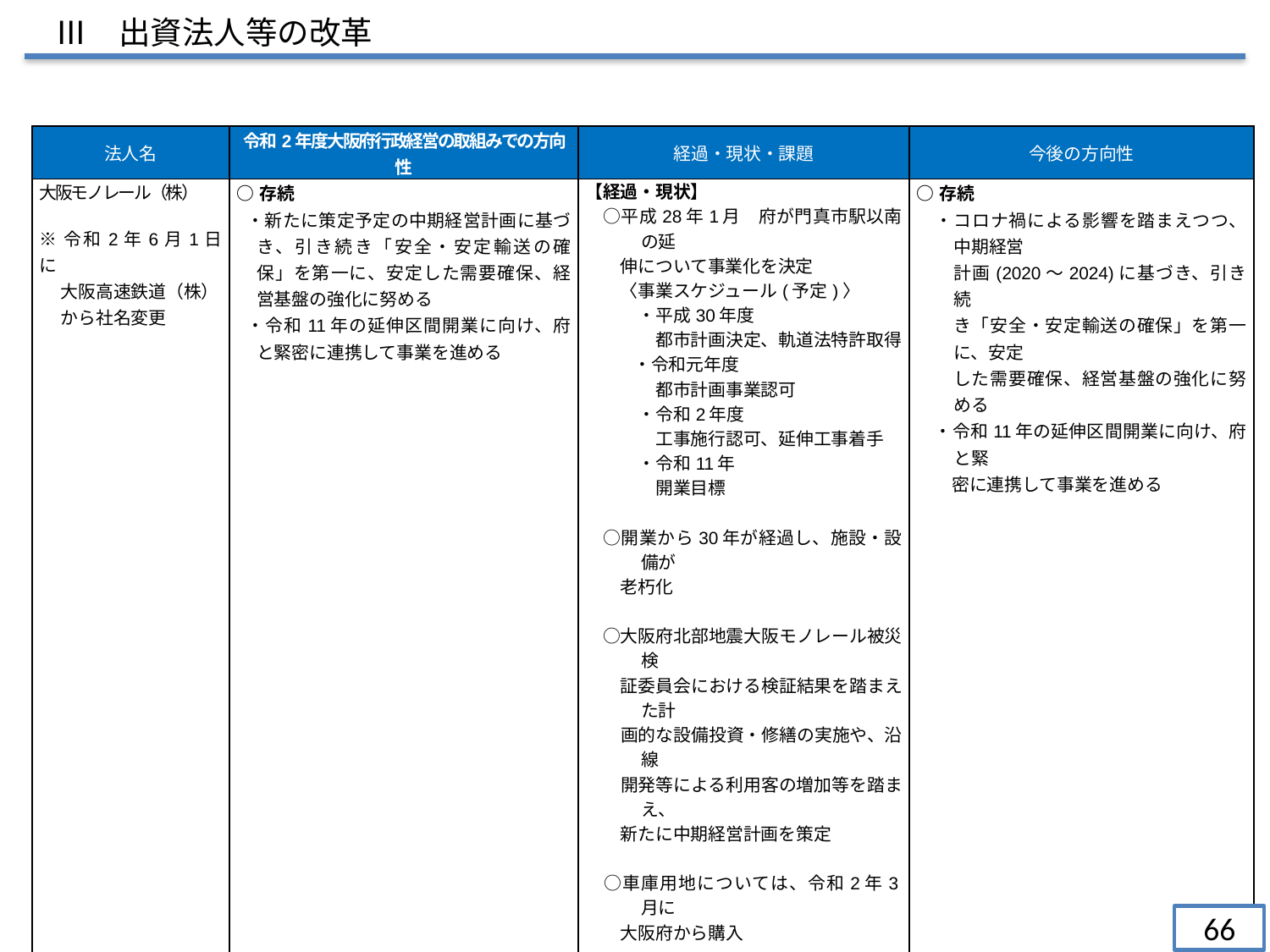

Ⅲ　出資法人等の改革
| 法人名 | 令和2年度大阪府行政経営の取組みでの方向性 | 経過・現状・課題 | 今後の方向性 |
| --- | --- | --- | --- |
| 大阪モノレール（株） ※令和2年6月1日に 　 大阪高速鉄道（株） 　 から社名変更 | ○存続 ・新たに策定予定の中期経営計画に基づき、引き続き「安全・安定輸送の確保」を第一に、安定した需要確保、経営基盤の強化に努める ・令和11年の延伸区間開業に向け、府と緊密に連携して事業を進める | 【経過・現状】 　○平成28年1月　府が門真市駅以南の延 　　伸について事業化を決定 　　〈事業スケジュール(予定)〉 　　　・平成30年度 　　　　都市計画決定、軌道法特許取得 　　・令和元年度 　　　　都市計画事業認可 　　　・令和2年度 　　　　工事施行認可、延伸工事着手 　　　・令和11年 　　　　開業目標 　○開業から30年が経過し、施設・設備が 　　老朽化 　○大阪府北部地震大阪モノレール被災検 　　証委員会における検証結果を踏まえた計 　　画的な設備投資・修繕の実施や、沿線 　　開発等による利用客の増加等を踏まえ、 　　新たに中期経営計画を策定 　○車庫用地については、令和2年3月に 　　大阪府から購入 【課　題】 　○延伸事業の着実な推進 　○計画的な設備投資の実施 　○コロナ禍による輸送人員の減少と、 　　 それに伴う収益悪化 | ○存続 　・コロナ禍による影響を踏まえつつ、中期経営 　　計画(2020～2024)に基づき、引き続 　　き「安全・安定輸送の確保」を第一に、安定 　　した需要確保、経営基盤の強化に努める 　・令和11年の延伸区間開業に向け、府と緊 　　密に連携して事業を進める |
66